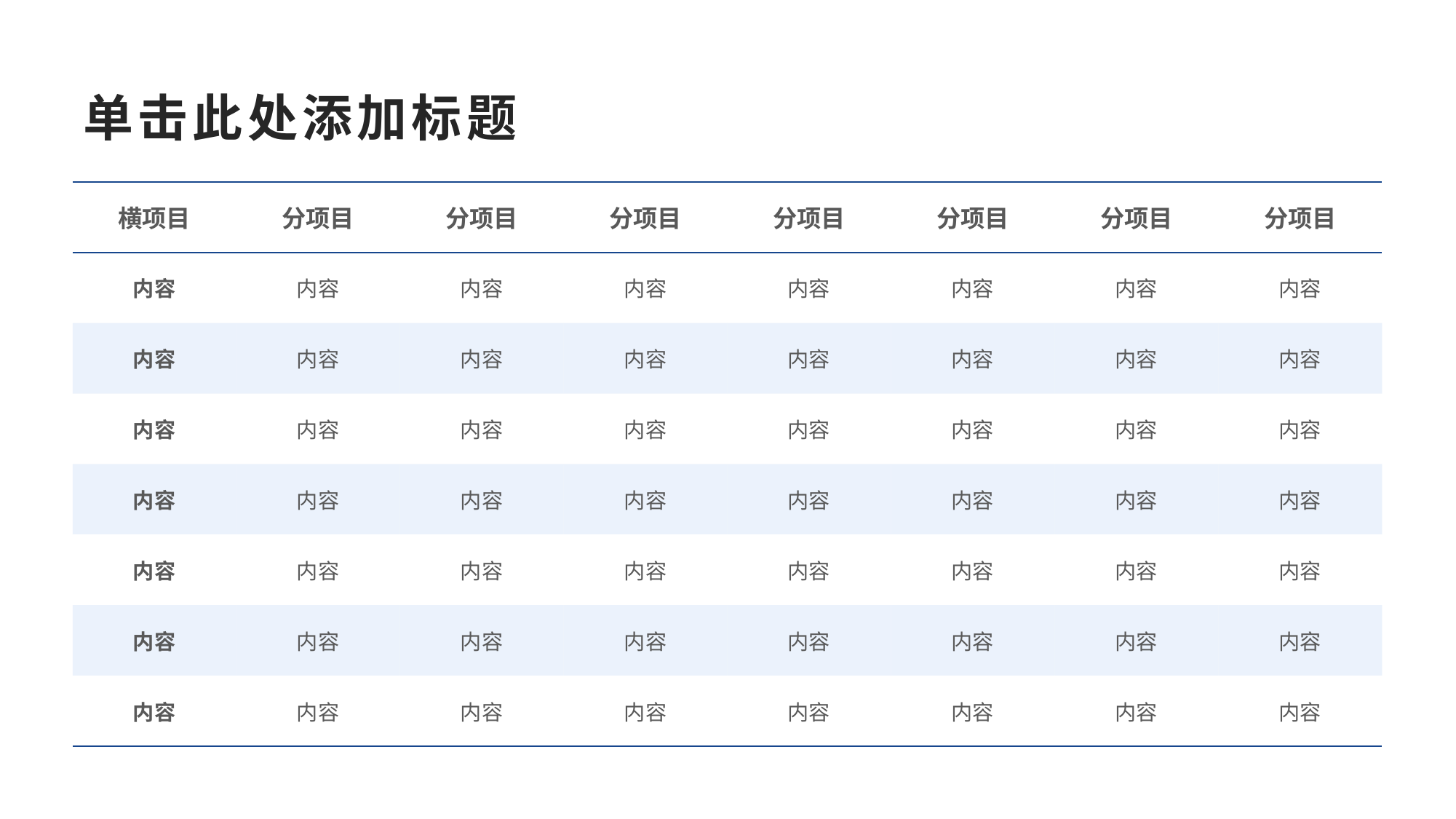

单击此处添加标题
| 横项目 | 分项目 | 分项目 | 分项目 | 分项目 | 分项目 | 分项目 | 分项目 |
| --- | --- | --- | --- | --- | --- | --- | --- |
| 内容 | 内容 | 内容 | 内容 | 内容 | 内容 | 内容 | 内容 |
| 内容 | 内容 | 内容 | 内容 | 内容 | 内容 | 内容 | 内容 |
| 内容 | 内容 | 内容 | 内容 | 内容 | 内容 | 内容 | 内容 |
| 内容 | 内容 | 内容 | 内容 | 内容 | 内容 | 内容 | 内容 |
| 内容 | 内容 | 内容 | 内容 | 内容 | 内容 | 内容 | 内容 |
| 内容 | 内容 | 内容 | 内容 | 内容 | 内容 | 内容 | 内容 |
| 内容 | 内容 | 内容 | 内容 | 内容 | 内容 | 内容 | 内容 |